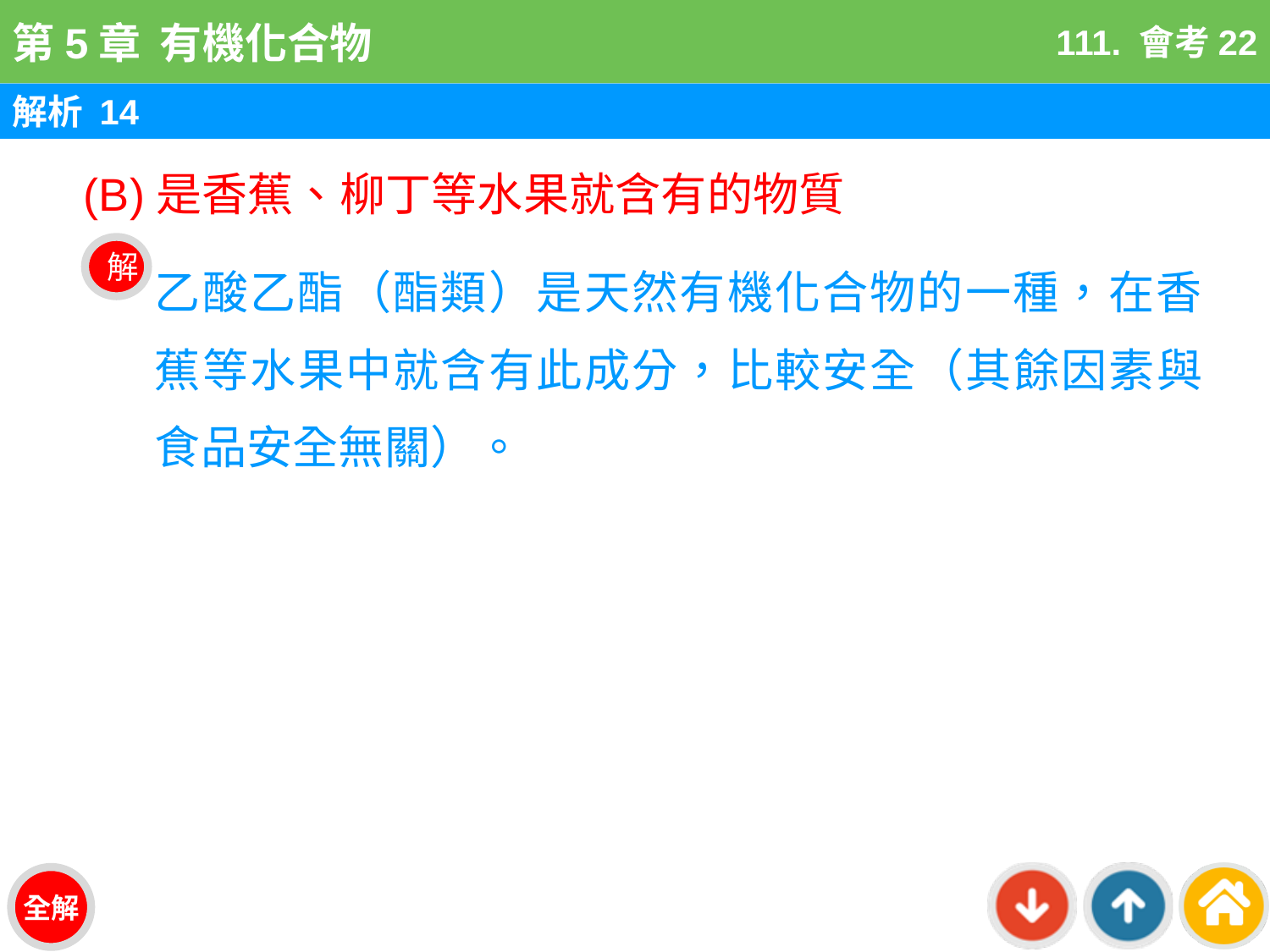

111. 會考22
解析 14
(B)是香蕉、柳丁等水果就含有的物質
乙酸乙酯（酯類）是天然有機化合物的一種，在香蕉等水果中就含有此成分，比較安全（其餘因素與食品安全無關）。
解
全解